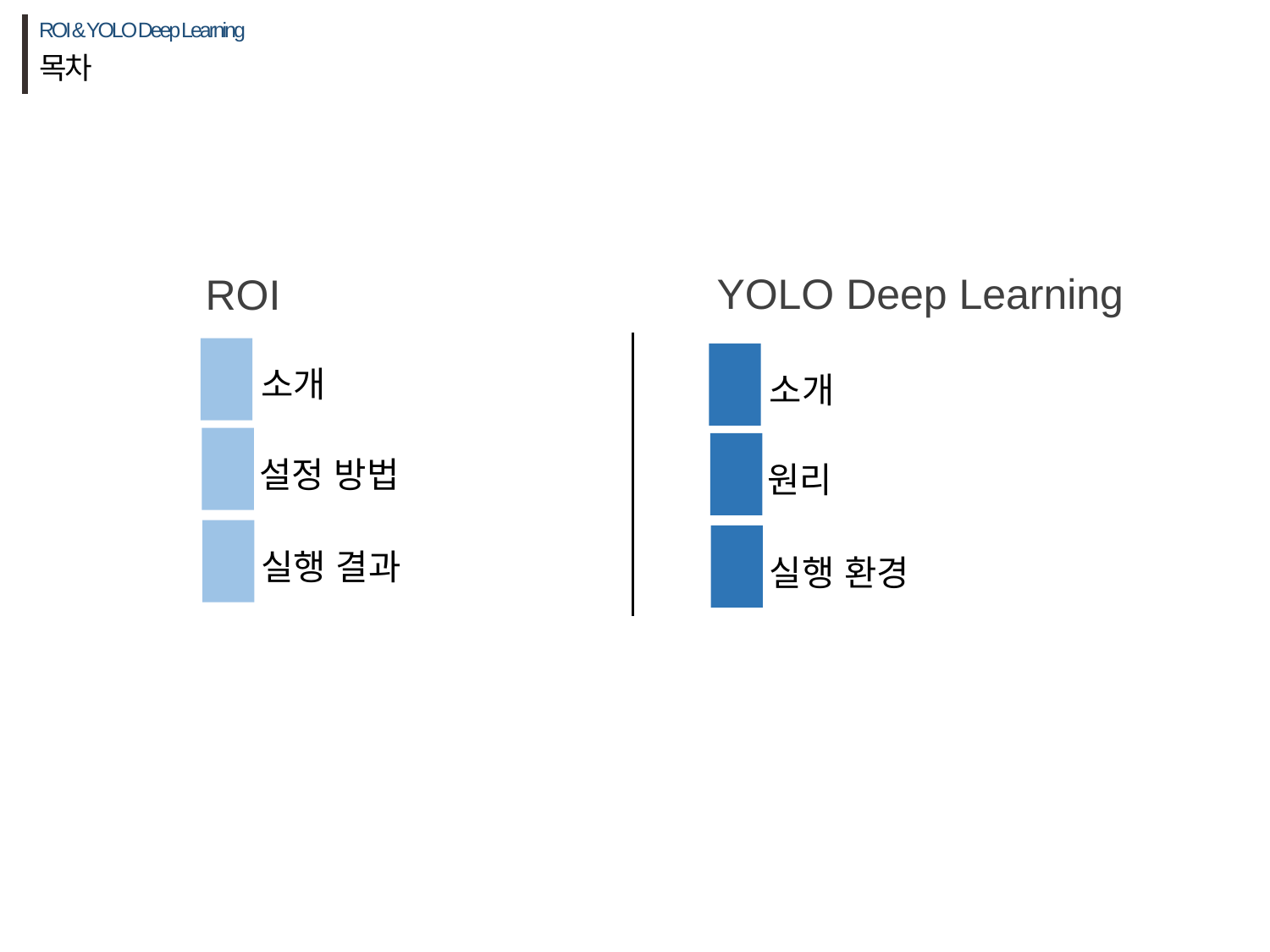

ROI & YOLO Deep Learning
목차
YOLO Deep Learning
ROI

01
04
소개
소개

02

05
설정 방법
원리

03
06
실행 결과
실행 환경